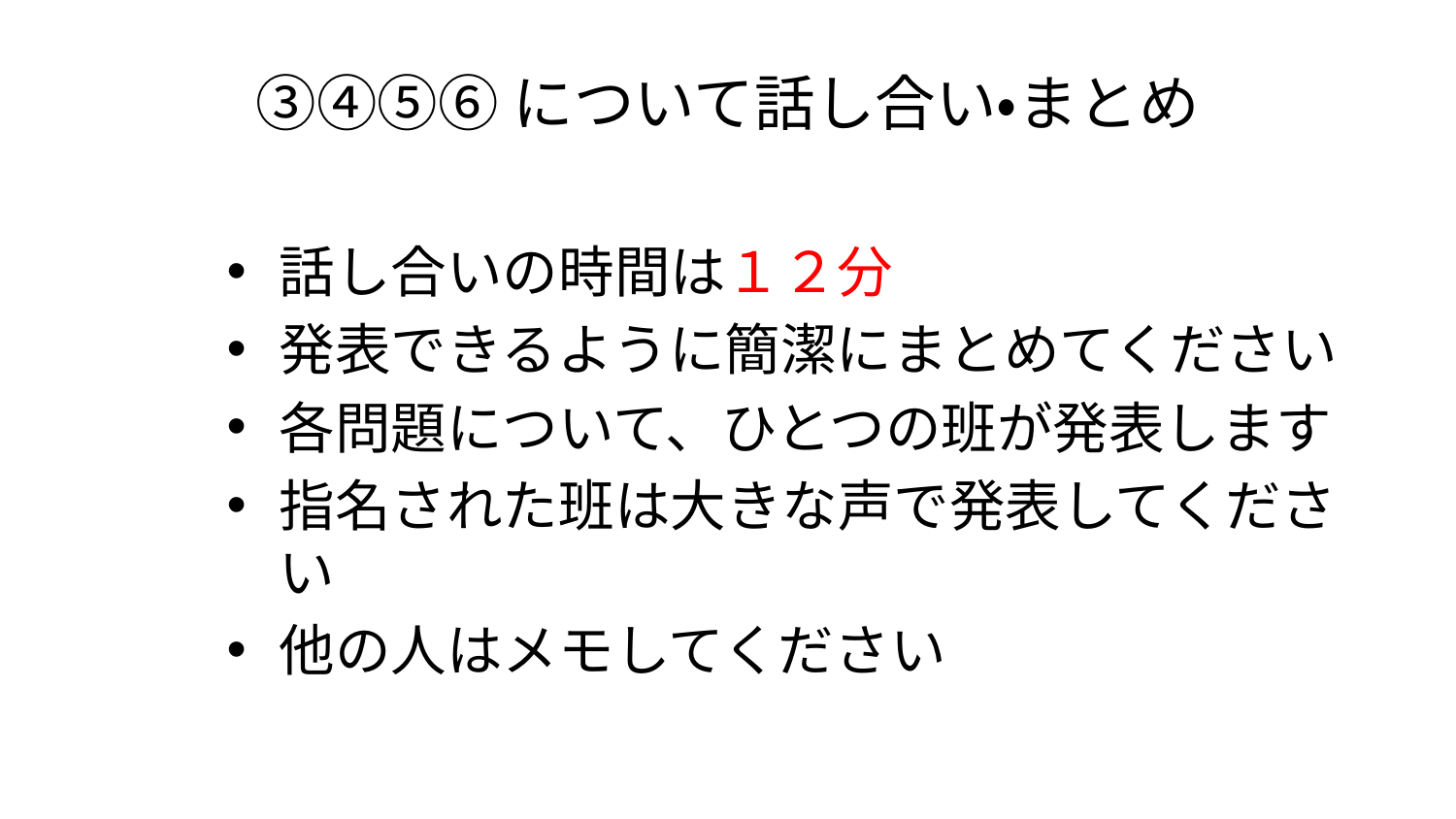

# ③④⑤⑥について話し合い・まとめ
話し合いの時間は１２分
発表できるように簡潔にまとめてください
各問題について、ひとつの班が発表します
指名された班は大きな声で発表してください
他の人はメモしてください